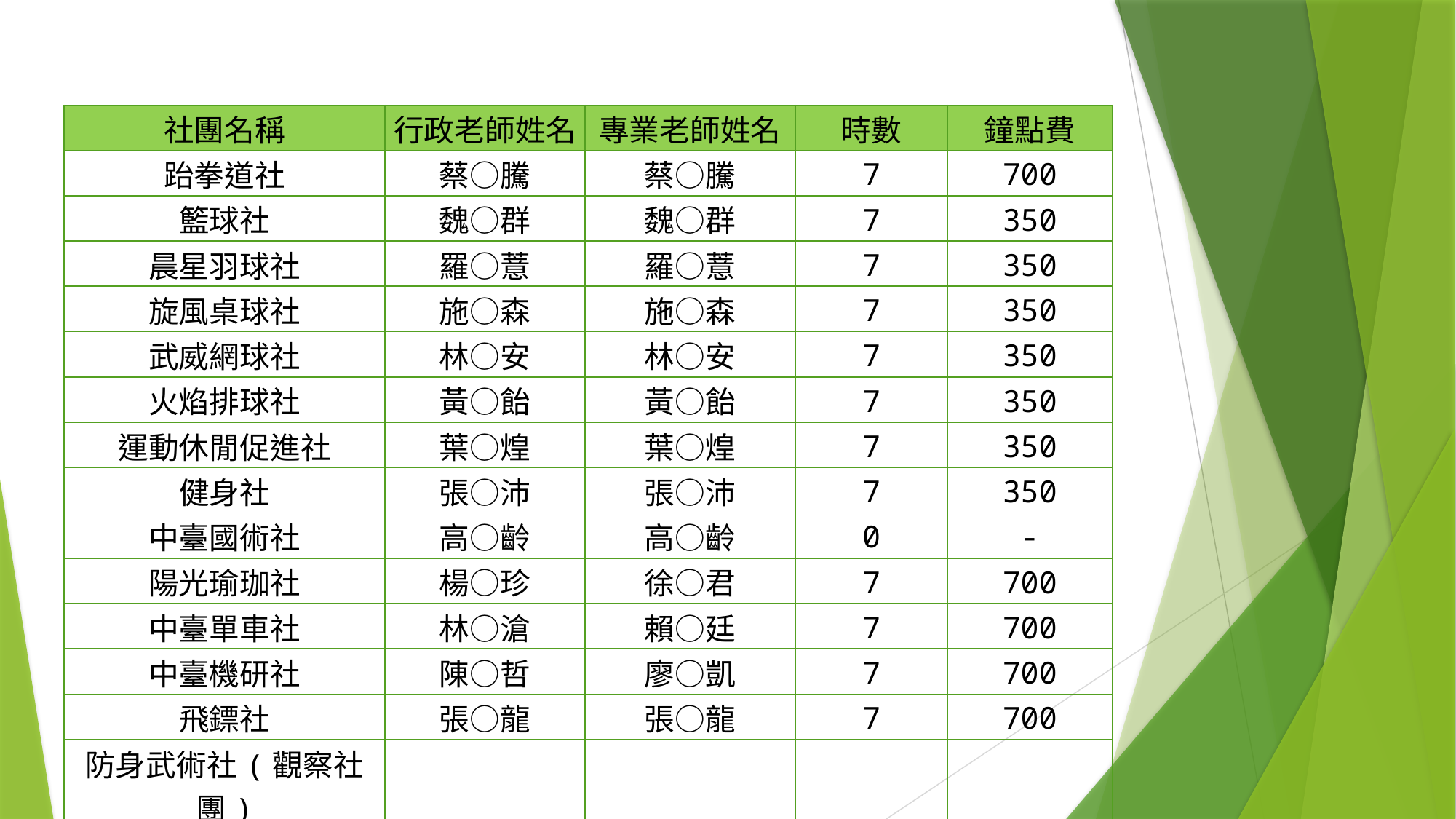

| 社團名稱 | 行政老師姓名 | 專業老師姓名 | 時數 | 鐘點費 |
| --- | --- | --- | --- | --- |
| 跆拳道社 | 蔡○騰 | 蔡○騰 | 7 | 700 |
| 籃球社 | 魏○群 | 魏○群 | 7 | 350 |
| 晨星羽球社 | 羅○薏 | 羅○薏 | 7 | 350 |
| 旋風桌球社 | 施○森 | 施○森 | 7 | 350 |
| 武威網球社 | 林○安 | 林○安 | 7 | 350 |
| 火焰排球社 | 黃○飴 | 黃○飴 | 7 | 350 |
| 運動休閒促進社 | 葉○煌 | 葉○煌 | 7 | 350 |
| 健身社 | 張○沛 | 張○沛 | 7 | 350 |
| 中臺國術社 | 高○齡 | 高○齡 | 0 | - |
| 陽光瑜珈社 | 楊○珍 | 徐○君 | 7 | 700 |
| 中臺單車社 | 林○滄 | 賴○廷 | 7 | 700 |
| 中臺機研社 | 陳○哲 | 廖○凱 | 7 | 700 |
| 飛鏢社 | 張○龍 | 張○龍 | 7 | 700 |
| 防身武術社(觀察社團) |  |  |  |  |